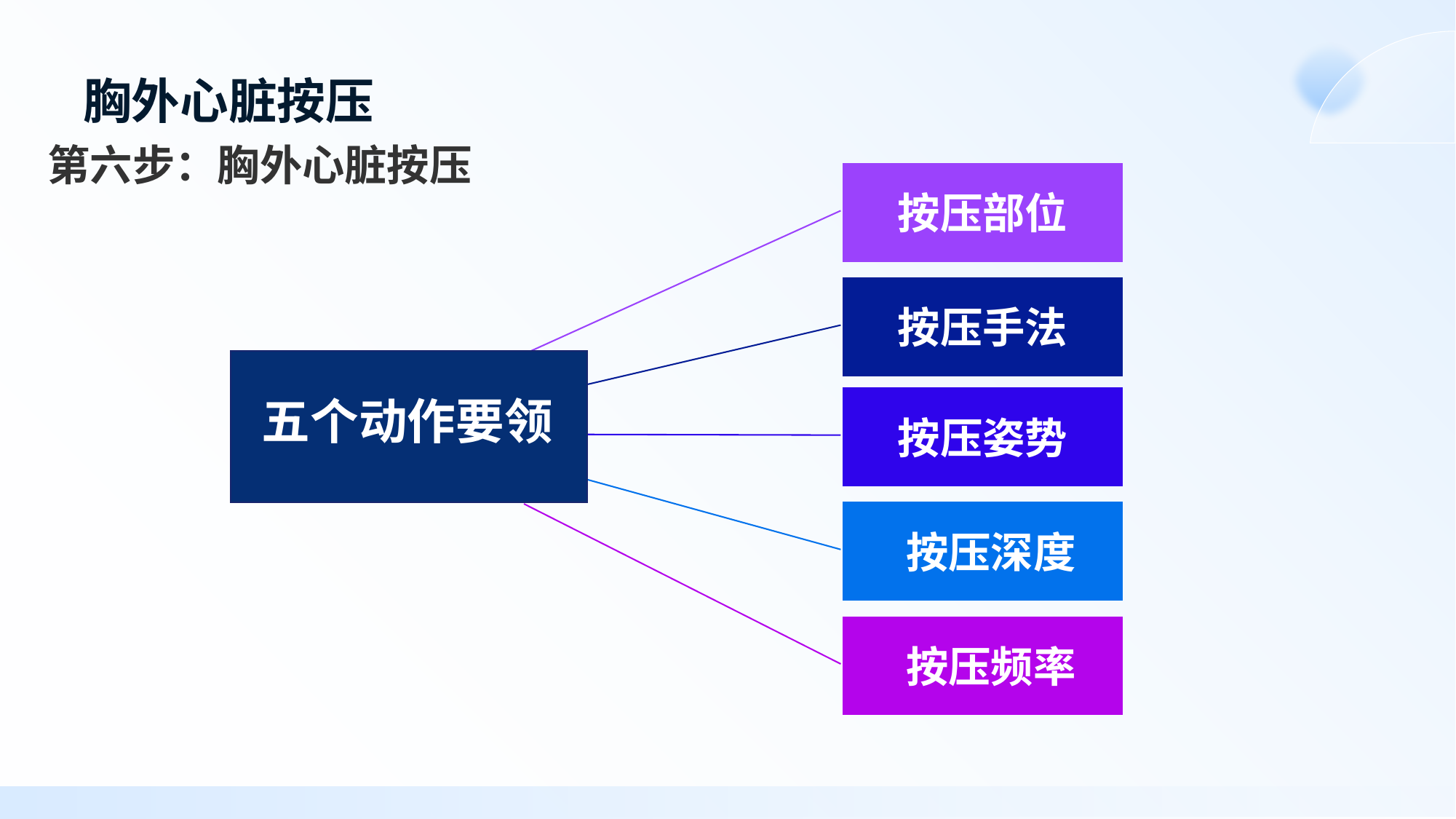

# 胸外心脏按压
第六步：胸外心脏按压

按压部位

按压手法

五个动作要领

按压姿势

按压深度

按压频率